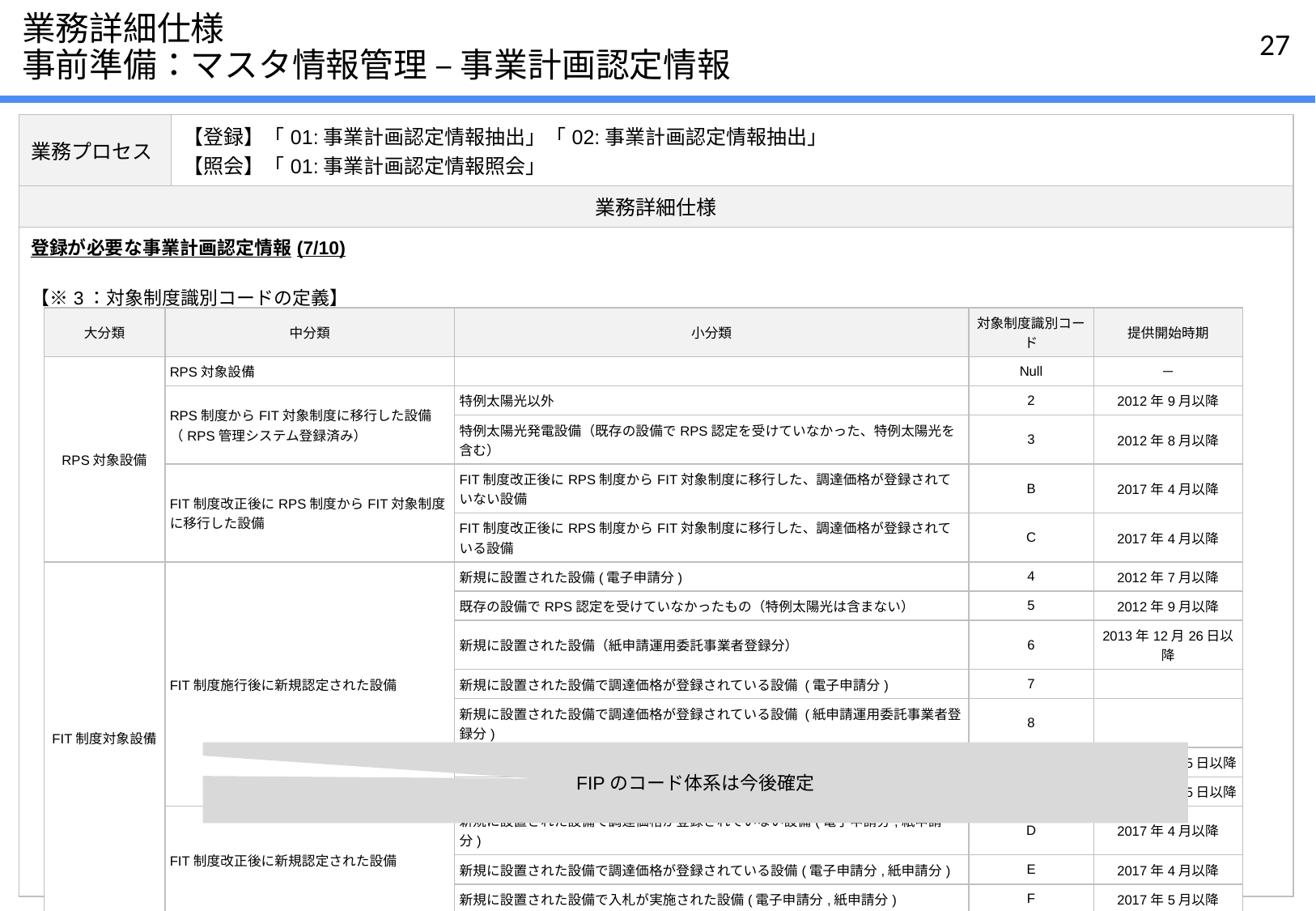

# 業務詳細仕様 事前準備：マスタ情報管理 – 事業計画認定情報
| 業務プロセス | 【登録】「01:事業計画認定情報抽出」「02:事業計画認定情報抽出」 【照会】「01:事業計画認定情報照会」 |
| --- | --- |
| 業務詳細仕様 |  |
| 登録が必要な事業計画認定情報(7/10) 【※3：対象制度識別コードの定義】 |  |
| 大分類 | 中分類 | 小分類 | 対象制度識別コード | 提供開始時期 |
| --- | --- | --- | --- | --- |
| RPS対象設備 | RPS対象設備 |  | Null | － |
|  | RPS制度からFIT対象制度に移行した設備 （RPS管理システム登録済み） | 特例太陽光以外 | 2 | 2012年9月以降 |
|  |  | 特例太陽光発電設備（既存の設備でRPS認定を受けていなかった、特例太陽光を含む） | 3 | 2012年8月以降 |
|  | FIT制度改正後にRPS制度からFIT対象制度に移行した設備 | FIT制度改正後にRPS制度からFIT対象制度に移行した、調達価格が登録されていない設備 | B | 2017年4月以降 |
|  |  | FIT制度改正後にRPS制度からFIT対象制度に移行した、調達価格が登録されている設備 | C | 2017年4月以降 |
| FIT制度対象設備 | FIT制度施行後に新規認定された設備 | 新規に設置された設備(電子申請分) | 4 | 2012年7月以降 |
|  |  | 既存の設備でRPS認定を受けていなかったもの（特例太陽光は含まない） | 5 | 2012年9月以降 |
|  |  | 新規に設置された設備（紙申請運用委託事業者登録分） | 6 | 2013年12月26日以降 |
|  |  | 新規に設置された設備で調達価格が登録されている設備 (電子申請分) | 7 |  |
|  |  | 新規に設置された設備で調達価格が登録されている設備 (紙申請運用委託事業者登録分) | 8 |  |
|  |  | 新規に設置された設備（紙申請地方局登録分） | 9 | 2015年2月15日以降 |
|  |  | 新規に設置された設備で調達価格が登録されている設備 (紙申請地方局登録分) | A | 2015年2月15日以降 |
|  | FIT制度改正後に新規認定された設備 | 新規に設置された設備で調達価格が登録されていない設備(電子申請分,紙申請分) | D | 2017年4月以降 |
|  |  | 新規に設置された設備で調達価格が登録されている設備(電子申請分,紙申請分) | E | 2017年4月以降 |
|  |  | 新規に設置された設備で入札が実施された設備(電子申請分,紙申請分) | F | 2017年5月以降 |
| FIP制度対象設備 |  |  |  |  |
FIPのコード体系は今後確定